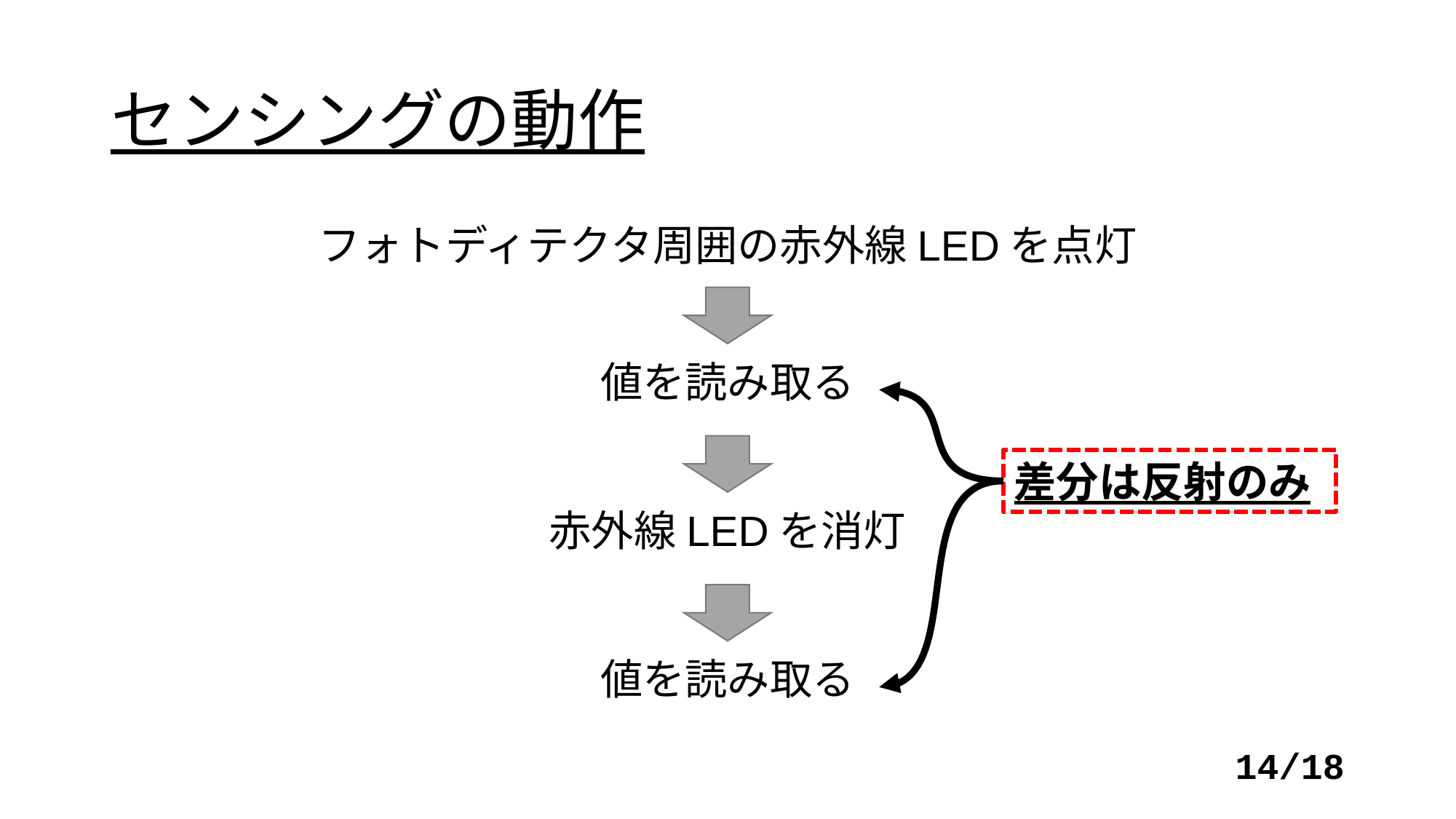

# センシングの動作
フォトディテクタ周囲の赤外線LEDを点灯

値を読み取る

差分は反射のみ
赤外線LEDを消灯

値を読み取る
14/18